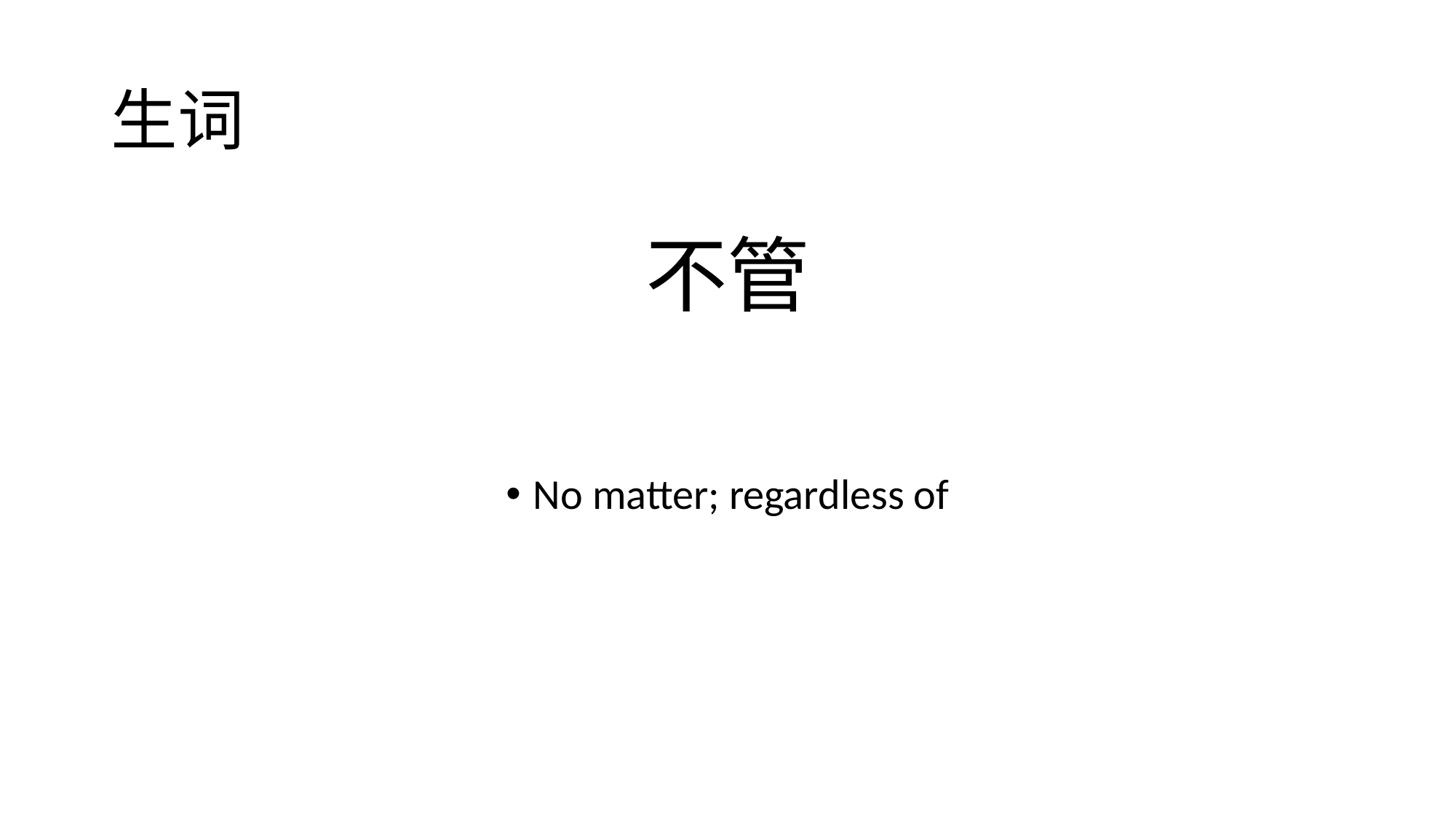

# 生词

No matter; regardless of
不管